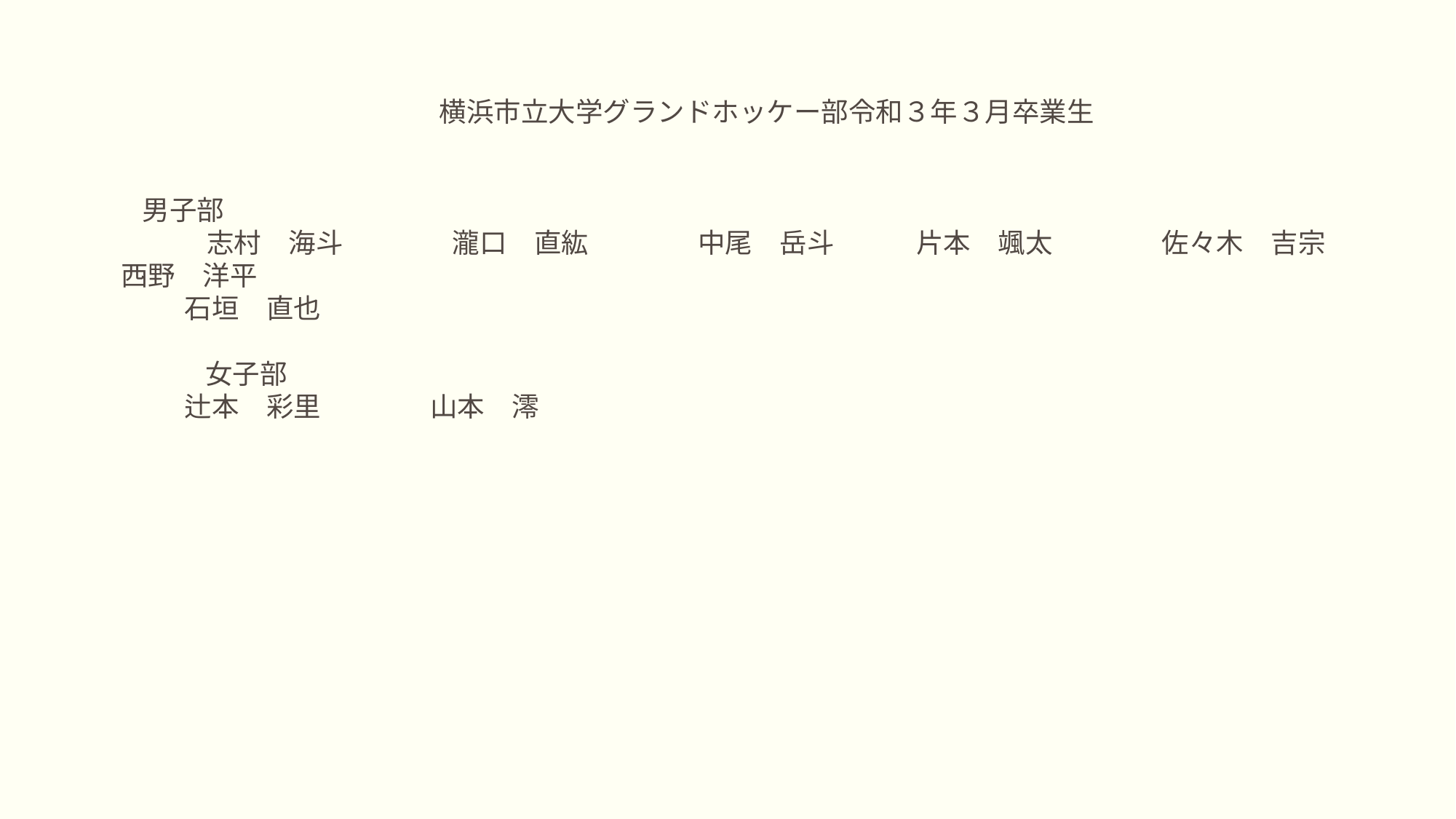

横浜市立大学グランドホッケー部令和３年３月卒業生

男子部
　      志村　海斗　　　　瀧口　直紘　　　　中尾　岳斗　　　片本　颯太　　　　佐々木　吉宗　　　西野　洋平
石垣　直也

  女子部
辻本　彩里　　　　山本　澪